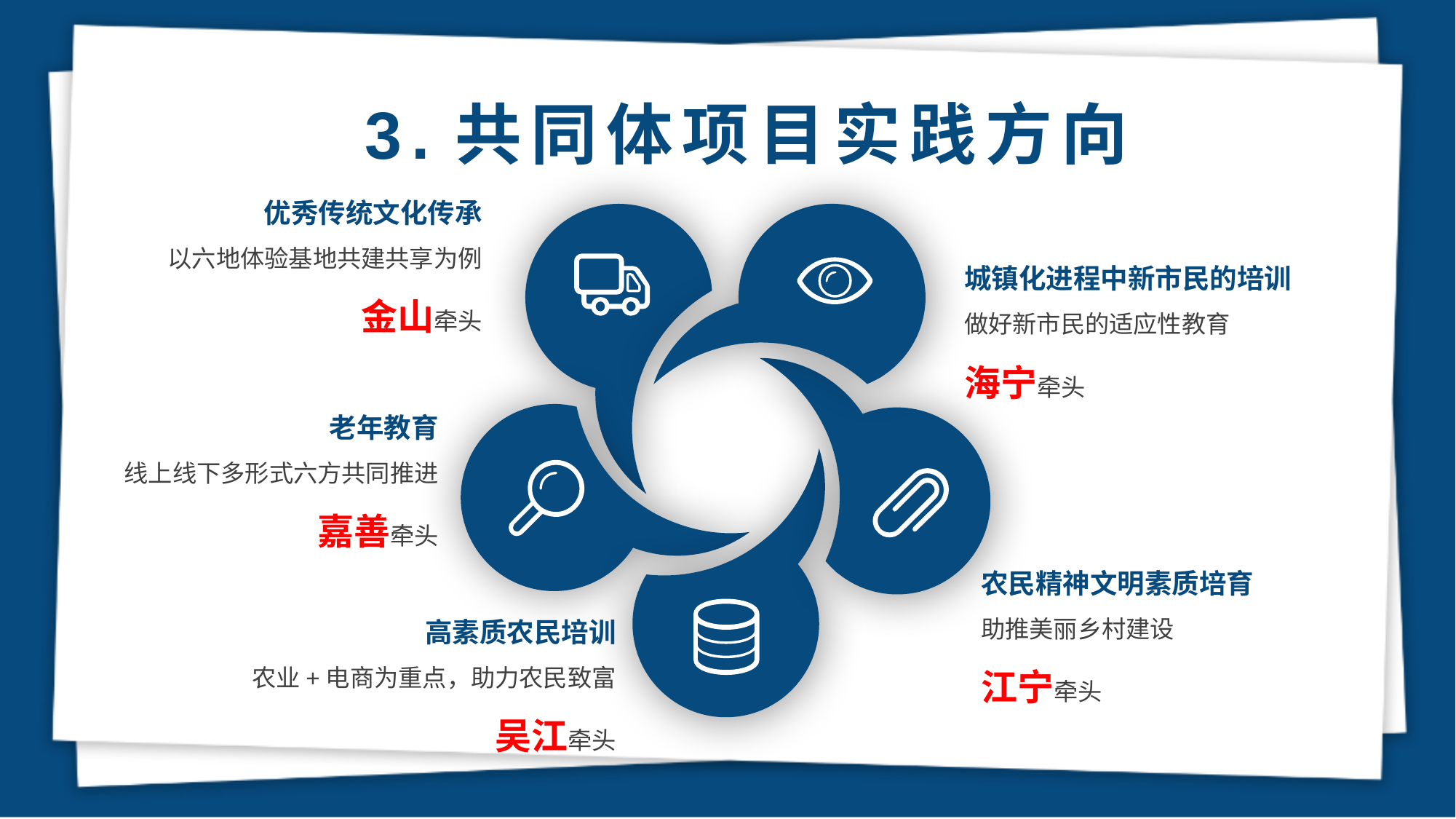

3.共同体项目实践方向
优秀传统文化传承
以六地体验基地共建共享为例
金山牵头

城镇化进程中新市民的培训
做好新市民的适应性教育
海宁牵头

老年教育
线上线下多形式六方共同推进
嘉善牵头

农民精神文明素质培育
助推美丽乡村建设
江宁牵头
高素质农民培训
农业+电商为重点，助力农民致富
吴江牵头